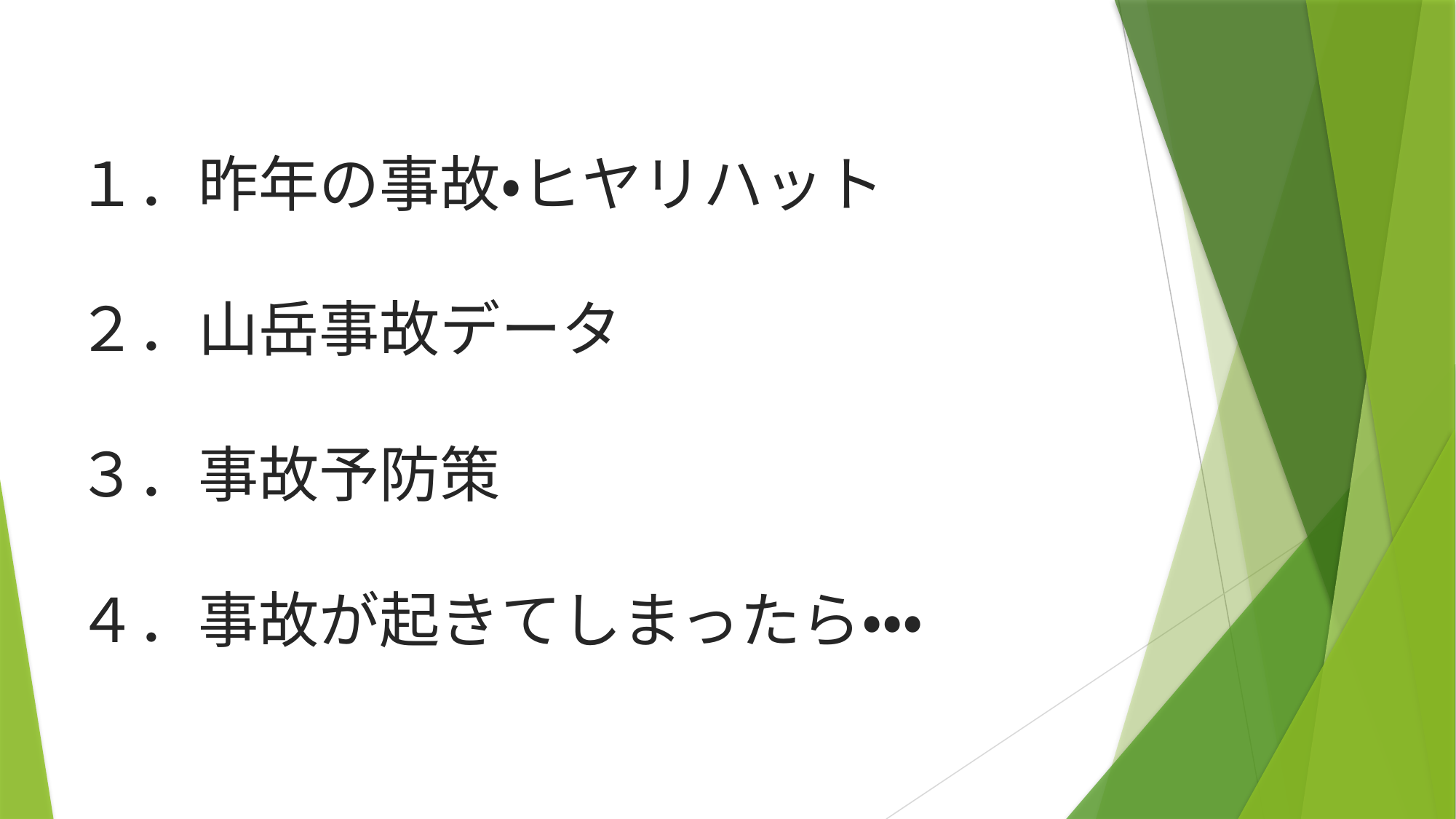

# １．昨年の事故・ヒヤリハット ２．山岳事故データ ３．事故予防策 ４．事故が起きてしまったら・・・